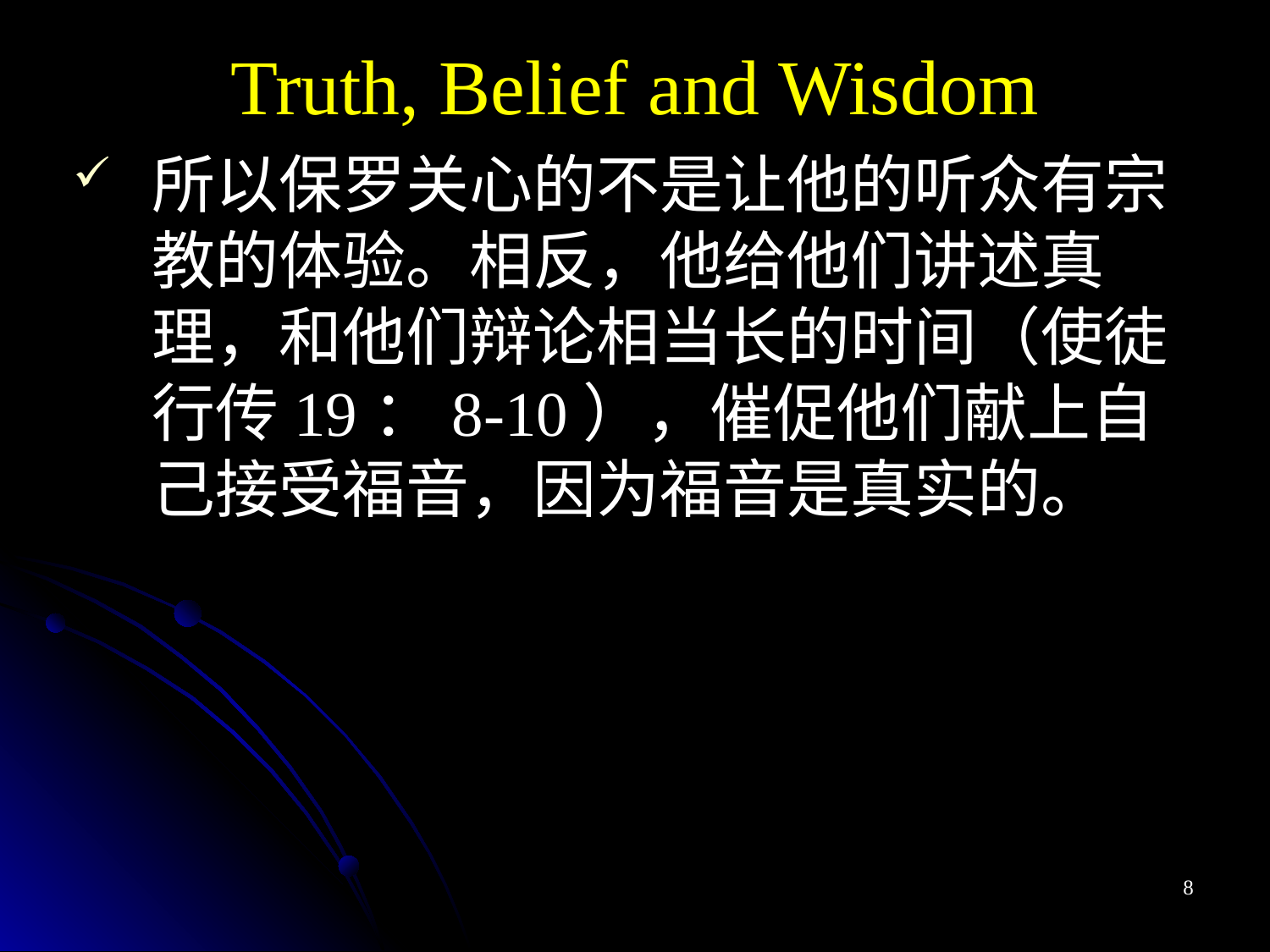

Truth, Belief and Wisdom
所以保罗关心的不是让他的听众有宗教的体验。相反，他给他们讲述真理，和他们辩论相当长的时间（使徒行传19：8-10），催促他们献上自己接受福音，因为福音是真实的。
8